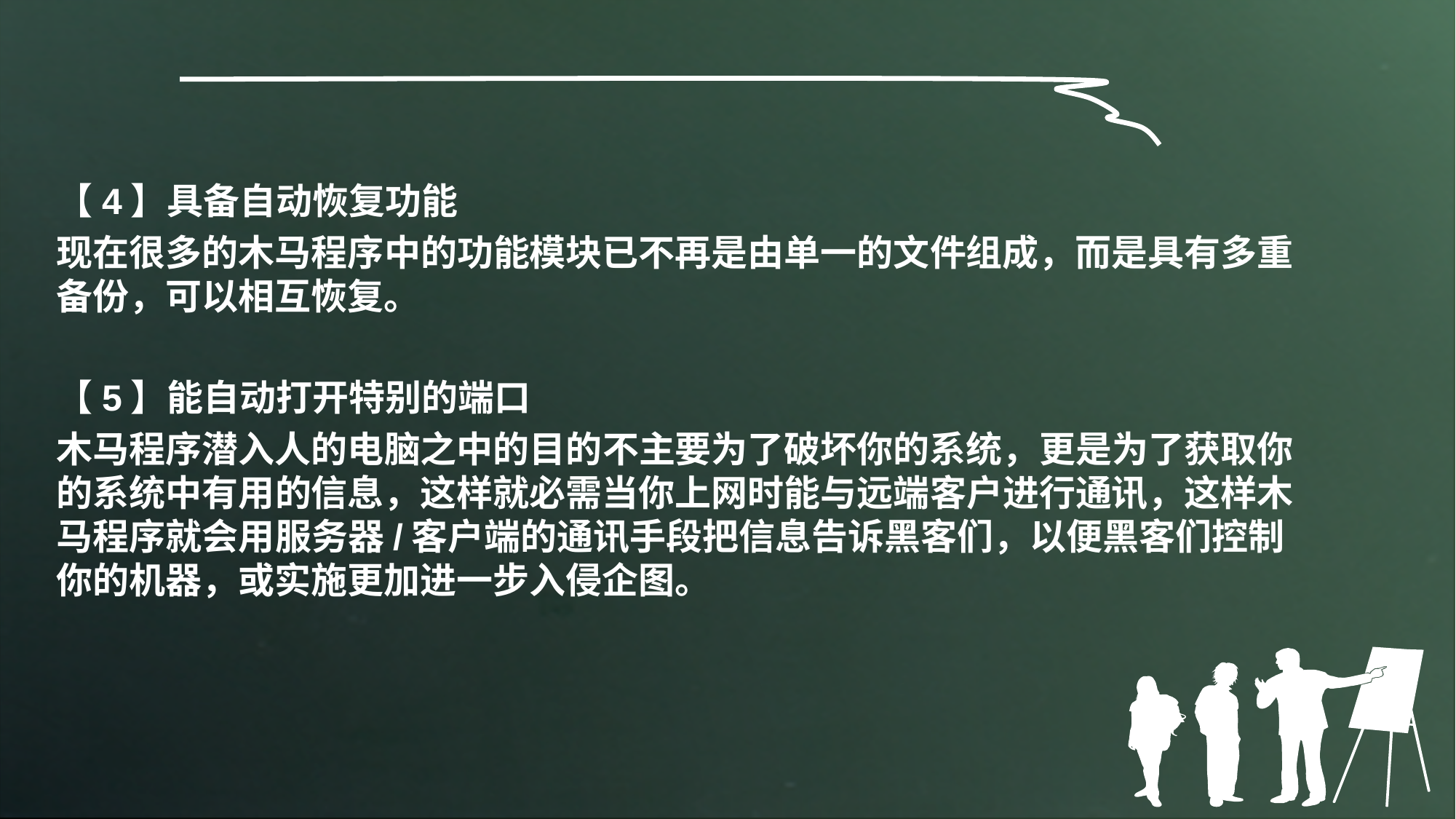

【4】具备自动恢复功能
现在很多的木马程序中的功能模块已不再是由单一的文件组成，而是具有多重备份，可以相互恢复。

【5】能自动打开特别的端口
木马程序潜入人的电脑之中的目的不主要为了破坏你的系统，更是为了获取你的系统中有用的信息，这样就必需当你上网时能与远端客户进行通讯，这样木马程序就会用服务器/客户端的通讯手段把信息告诉黑客们，以便黑客们控制你的机器，或实施更加进一步入侵企图。